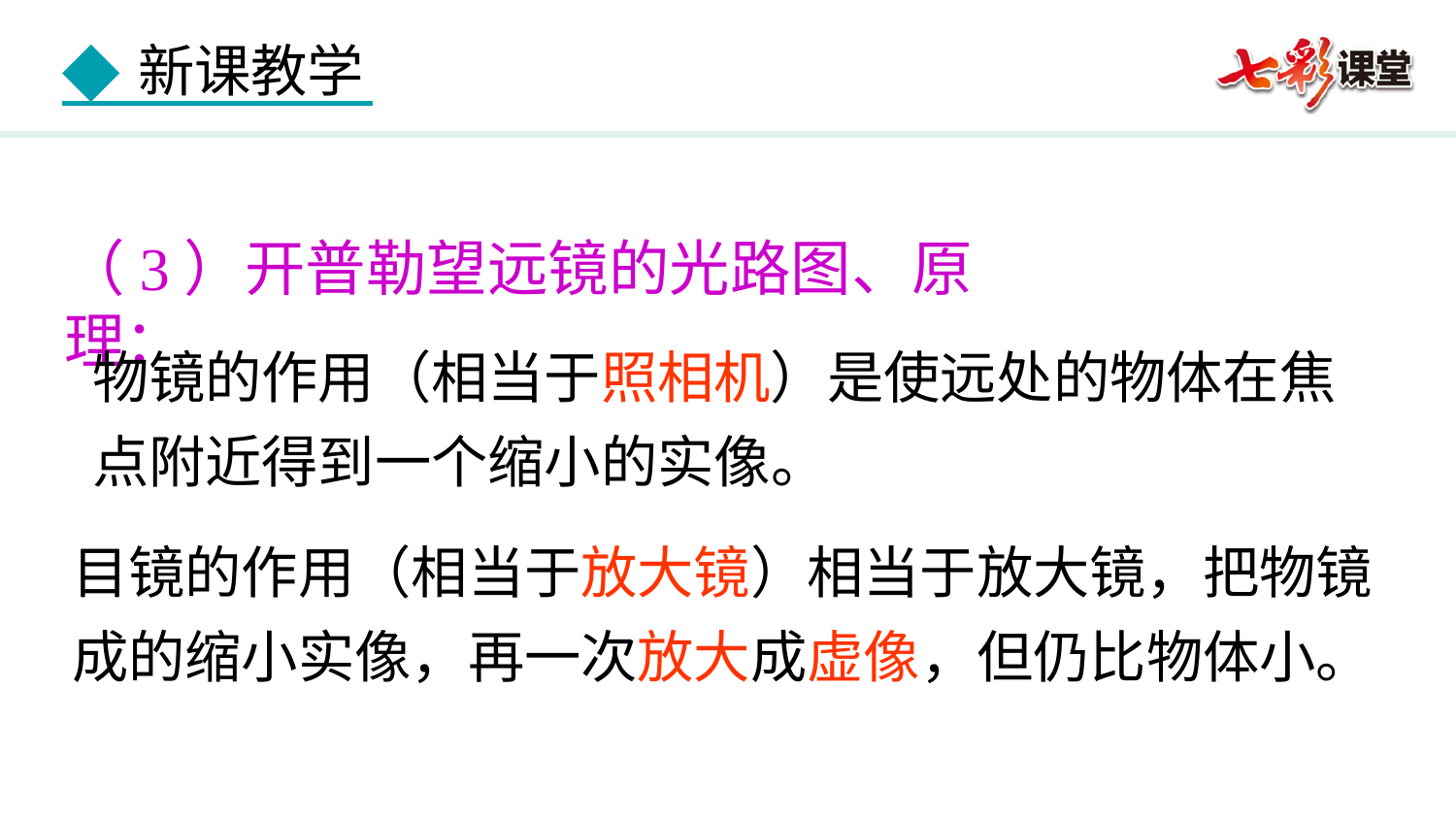

（3）开普勒望远镜的光路图、原理：
物镜的作用（相当于照相机）是使远处的物体在焦点附近得到一个缩小的实像。
目镜的作用（相当于放大镜）相当于放大镜，把物镜成的缩小实像，再一次放大成虚像，但仍比物体小。